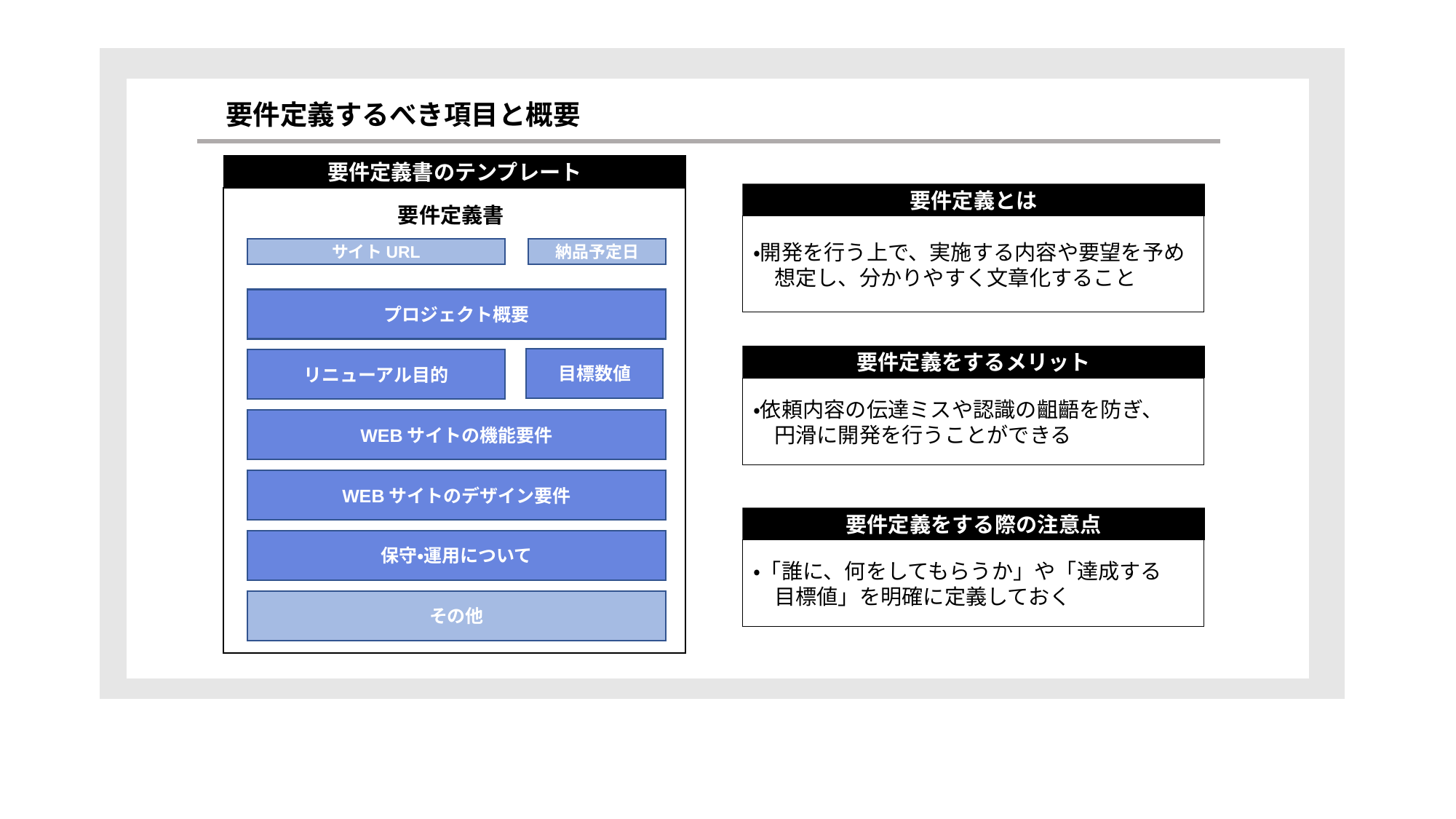

要件定義するべき項目と概要
要件定義書のテンプレート
要件定義とは

要件定義書
・開発を行う上で、実施する内容や要望を予め
　想定し、分かりやすく文章化すること
サイトURL
納品予定日
プロジェクト概要
要件定義をするメリット
目標数値
リニューアル目的
・依頼内容の伝達ミスや認識の齟齬を防ぎ、
　円滑に開発を行うことができる
WEBサイトの機能要件
WEBサイトのデザイン要件
要件定義をする際の注意点
保守・運用について
・「誰に、何をしてもらうか」や「達成する
　目標値」を明確に定義しておく
その他